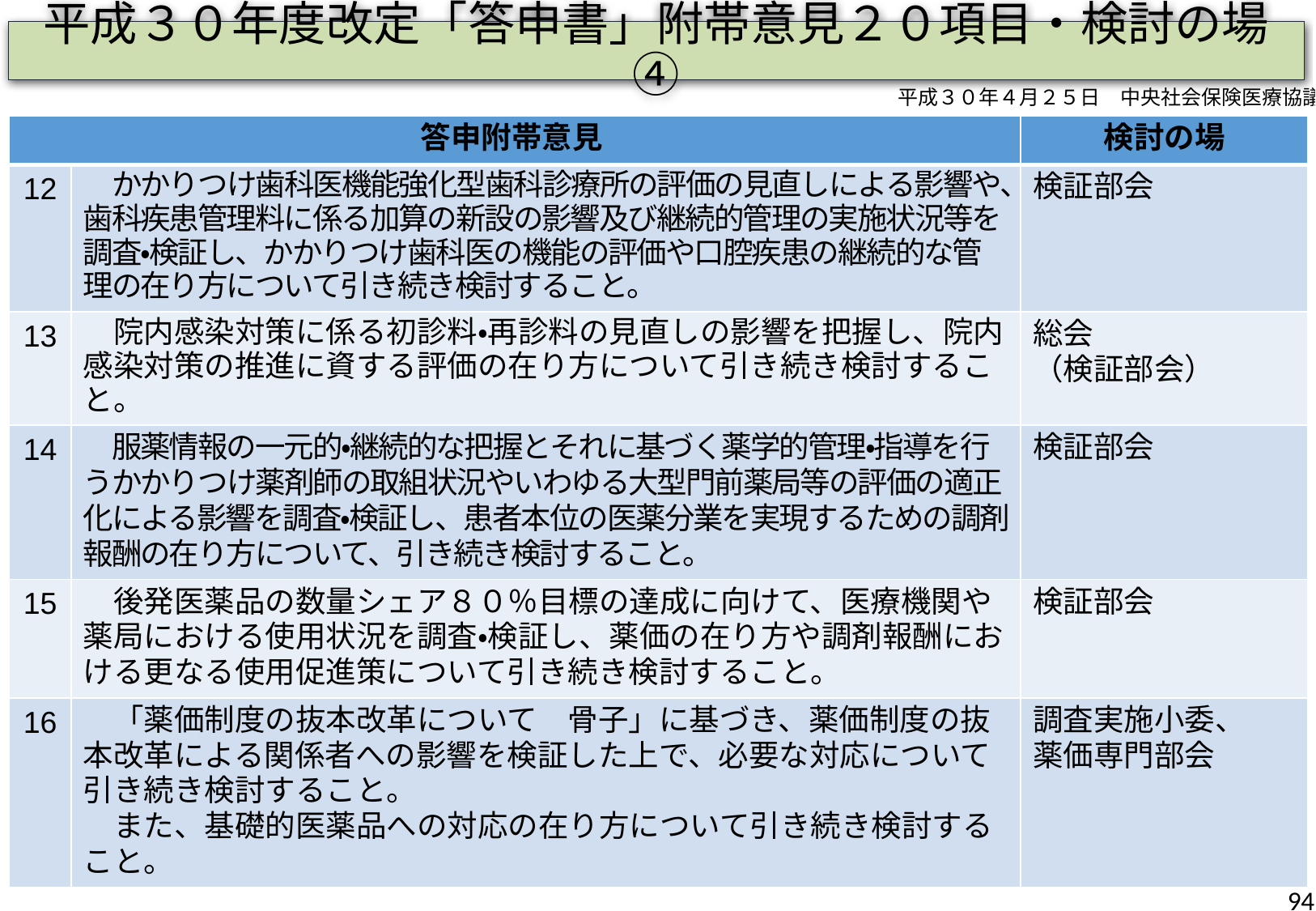

# 平成３０年度改定「答申書」附帯意見２０項目・検討の場④
平成３０年４月２５日　中央社会保険医療協議会
| 答申附帯意見 |  | 検討の場 |
| --- | --- | --- |
| 12 | かかりつけ歯科医機能強化型歯科診療所の評価の見直しによる影響や、歯科疾患管理料に係る加算の新設の影響及び継続的管理の実施状況等を調査・検証し、かかりつけ歯科医の機能の評価や口腔疾患の継続的な管理の在り方について引き続き検討すること。 | 検証部会 |
| 13 | 院内感染対策に係る初診料・再診料の見直しの影響を把握し、院内感染対策の推進に資する評価の在り方について引き続き検討すること。 | 総会 （検証部会） |
| 14 | 服薬情報の一元的・継続的な把握とそれに基づく薬学的管理・指導を行うかかりつけ薬剤師の取組状況やいわゆる大型門前薬局等の評価の適正化による影響を調査・検証し、患者本位の医薬分業を実現するための調剤報酬の在り方について、引き続き検討すること。 | 検証部会 |
| 15 | 後発医薬品の数量シェア８０％目標の達成に向けて、医療機関や薬局における使用状況を調査・検証し、薬価の在り方や調剤報酬における更なる使用促進策について引き続き検討すること。 | 検証部会 |
| 16 | 「薬価制度の抜本改革について　骨子」に基づき、薬価制度の抜本改革による関係者への影響を検証した上で、必要な対応について引き続き検討すること。 　また、基礎的医薬品への対応の在り方について引き続き検討すること。 | 調査実施小委、 薬価専門部会 |
94